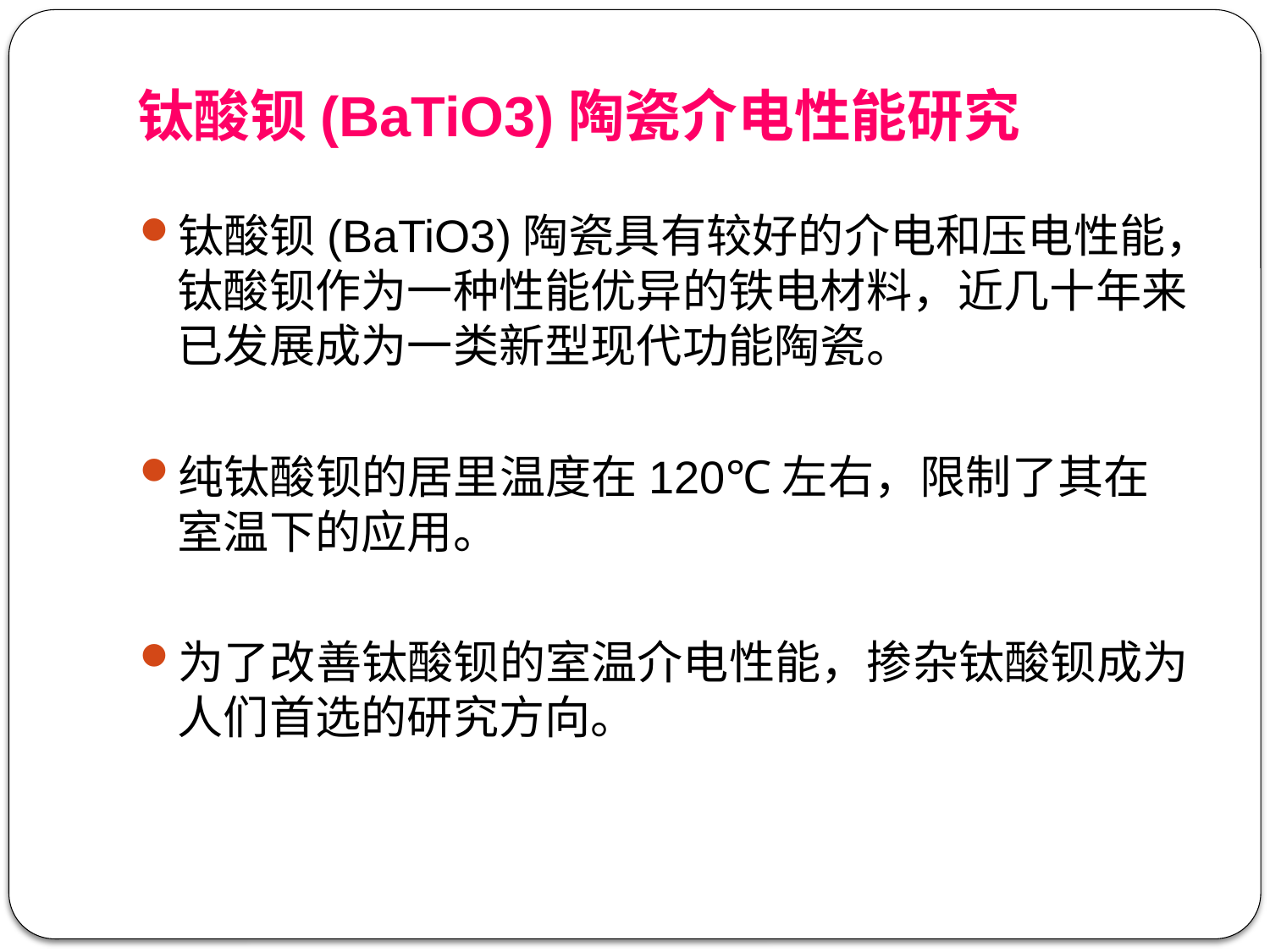

# 钛酸钡(BaTiO3)陶瓷介电性能研究
钛酸钡(BaTiO3)陶瓷具有较好的介电和压电性能，钛酸钡作为一种性能优异的铁电材料，近几十年来已发展成为一类新型现代功能陶瓷。

纯钛酸钡的居里温度在120℃左右，限制了其在室温下的应用。

为了改善钛酸钡的室温介电性能，掺杂钛酸钡成为人们首选的研究方向。